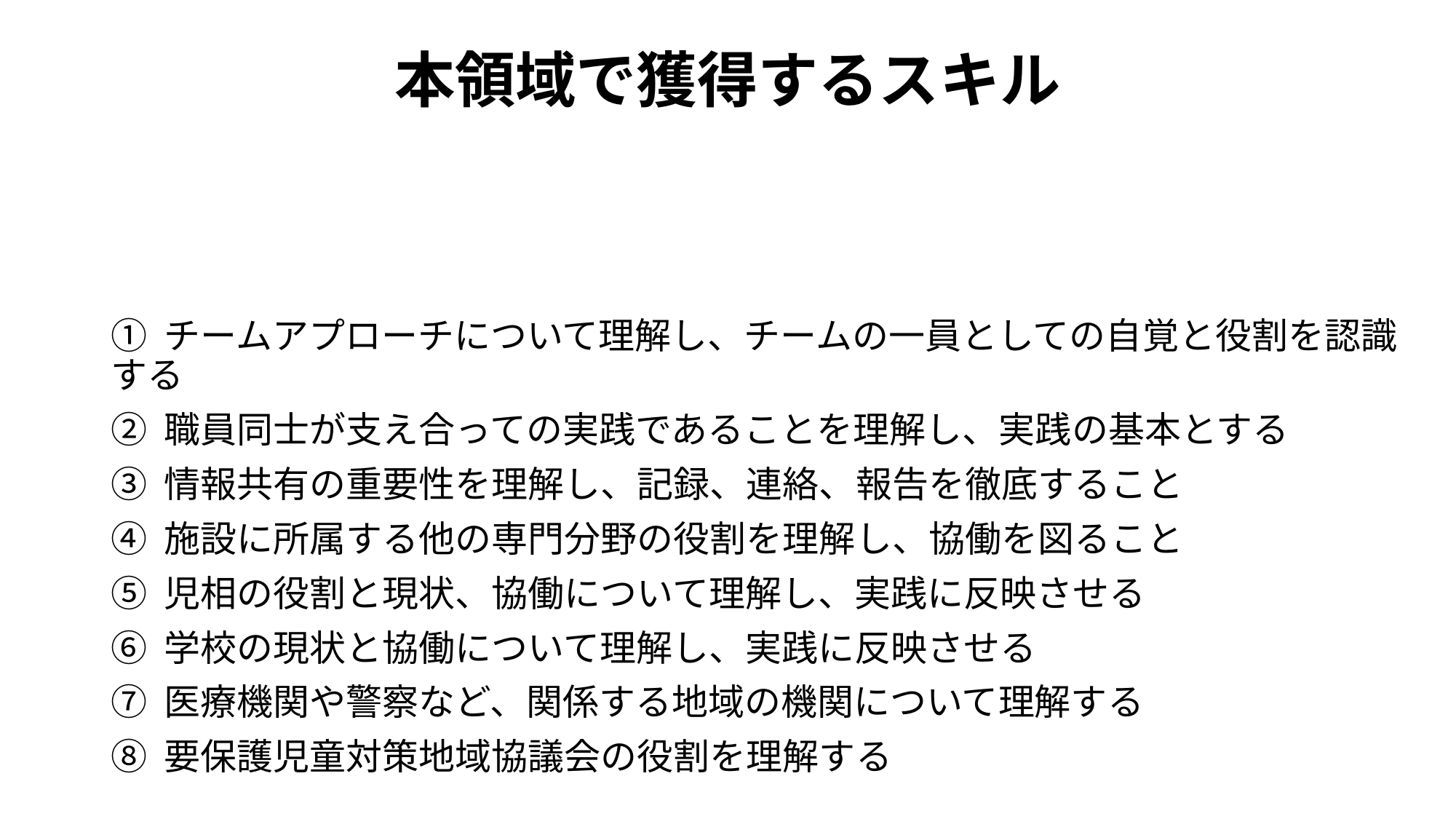

# 本領域で獲得するスキル
① チームアプローチについて理解し、チームの一員としての自覚と役割を認識する
② 職員同士が支え合っての実践であることを理解し、実践の基本とする
③ 情報共有の重要性を理解し、記録、連絡、報告を徹底すること
④ 施設に所属する他の専門分野の役割を理解し、協働を図ること
⑤ 児相の役割と現状、協働について理解し、実践に反映させる
⑥ 学校の現状と協働について理解し、実践に反映させる
⑦ 医療機関や警察など、関係する地域の機関について理解する
⑧ 要保護児童対策地域協議会の役割を理解する